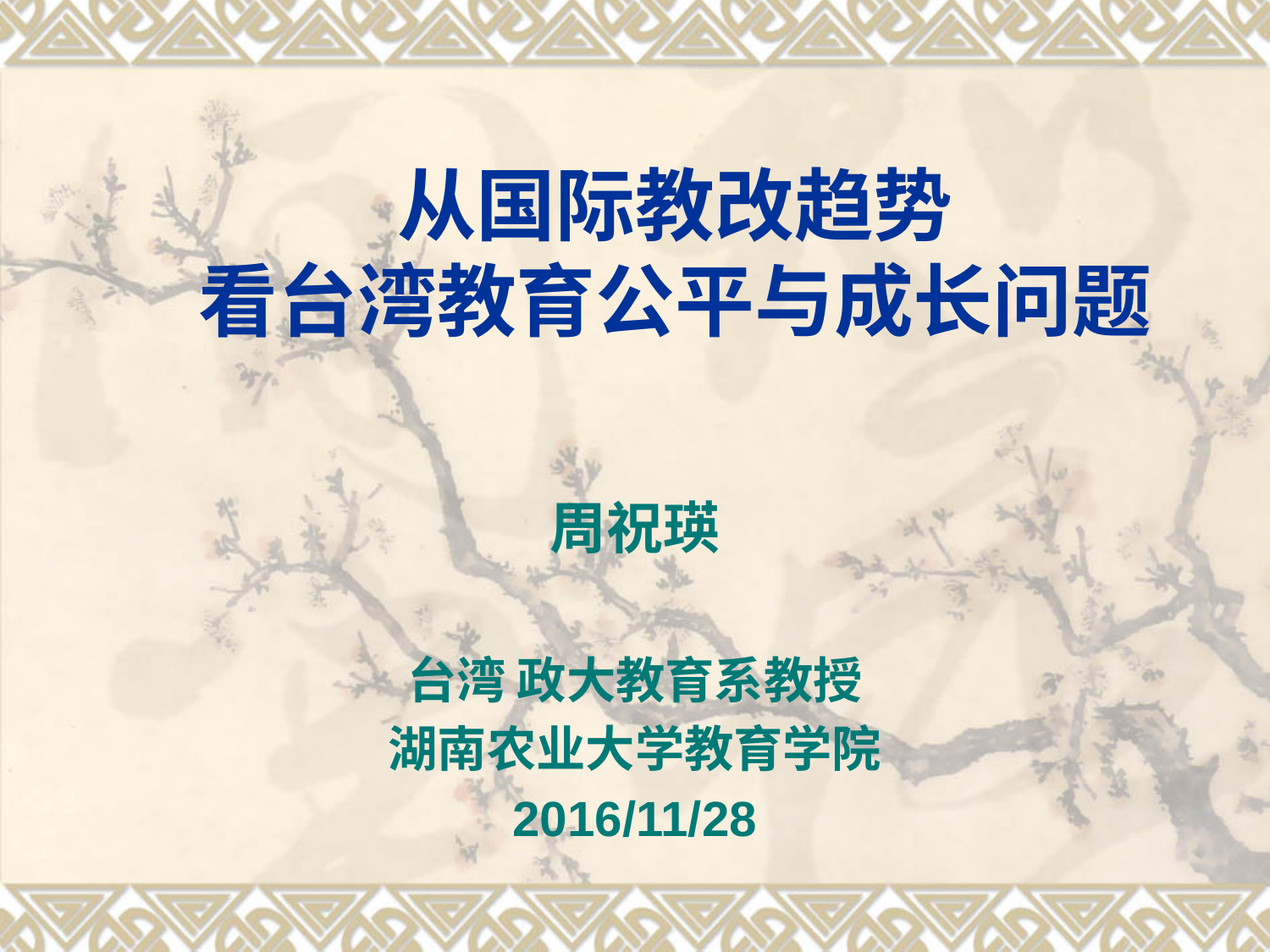

# 从国际教改趋势 看台湾教育公平与成长问题
周祝瑛

台湾 政大教育系教授
湖南农业大学教育学院
2016/11/28